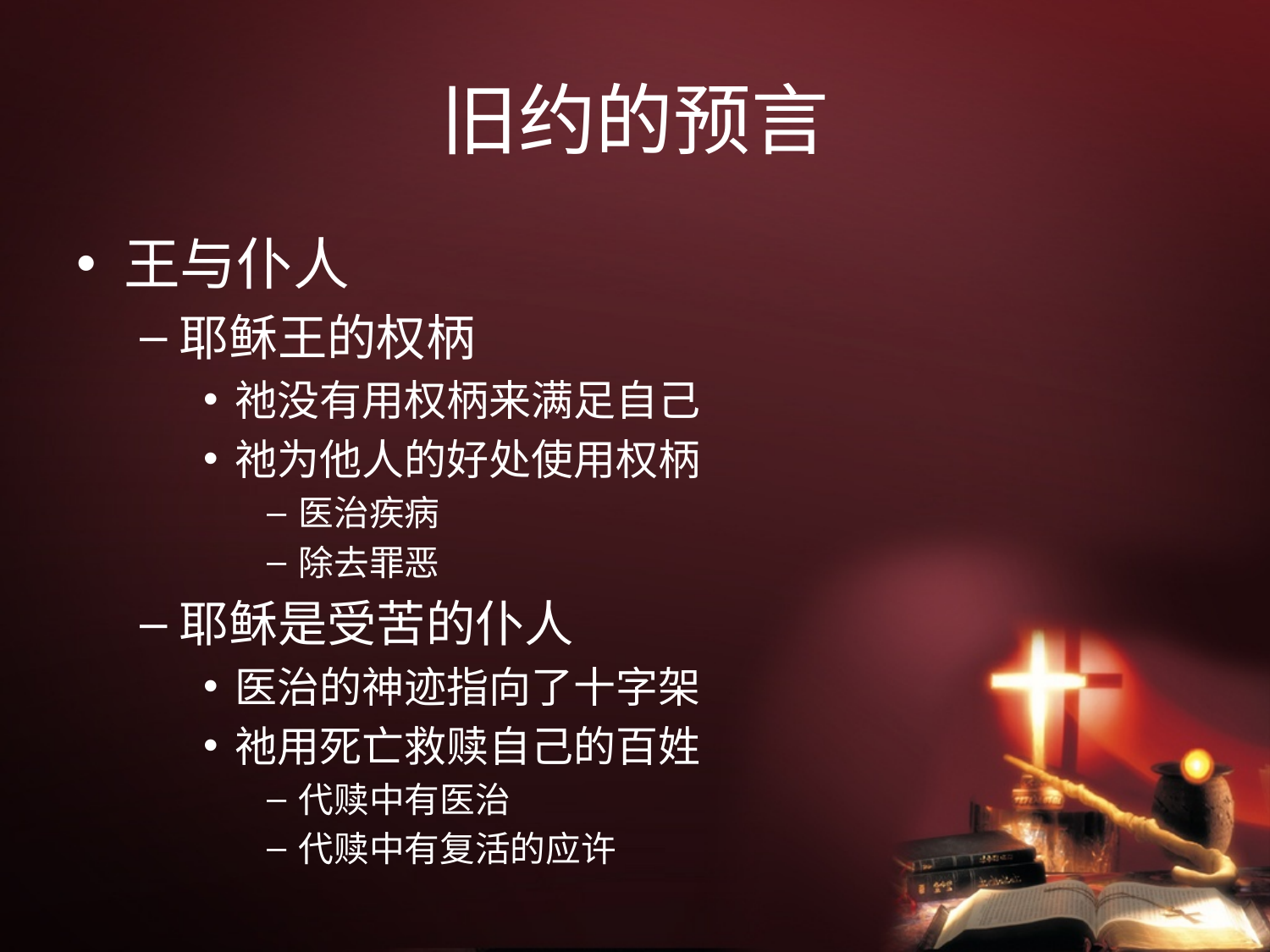

# 旧约的预言
王与仆人
耶稣王的权柄
祂没有用权柄来满足自己
祂为他人的好处使用权柄
医治疾病
除去罪恶
耶稣是受苦的仆人
医治的神迹指向了十字架
祂用死亡救赎自己的百姓
代赎中有医治
代赎中有复活的应许